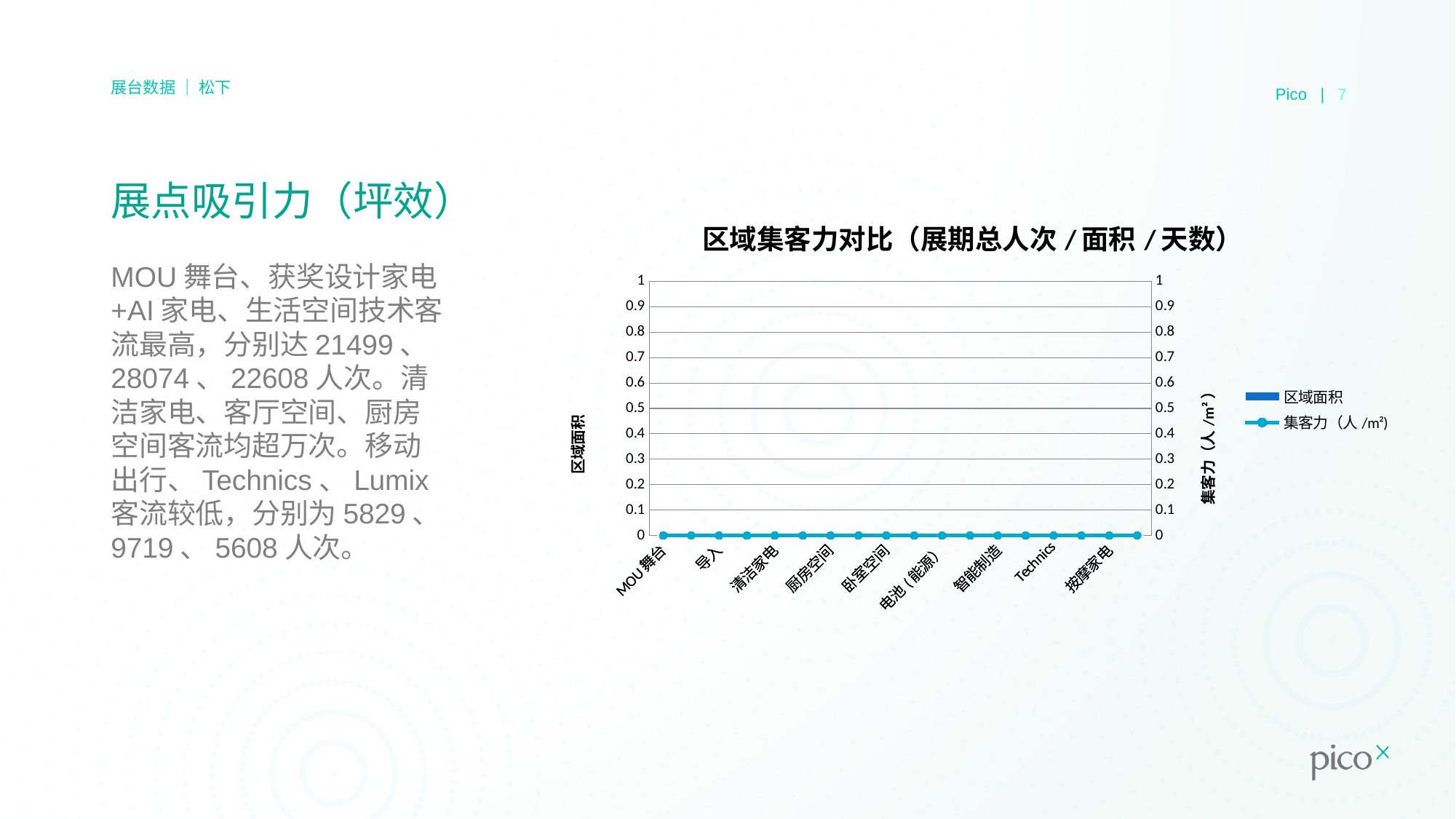

Pico   |
7
展台数据 ｜ 松下
# 展点吸引力（坪效）

### Chart: 区域集客力对比（展期总人次/面积/天数）

| Category |  |  |
|---|---|---|
| MOU舞台 | 0.0 | 0.0 |
| 获奖设计家电+AI家电 | 0.0 | 0.0 |
| 导入 | 0.0 | 0.0 |
| AI数据中心+店铺 | 0.0 | 0.0 |
| 清洁家电 | 0.0 | 0.0 |
| 客厅空间 | 0.0 | 0.0 |
| 厨房空间 | 0.0 | 0.0 |
| 卫浴空间 | 0.0 | 0.0 |
| 卧室空间 | 0.0 | 0.0 |
| 生活空间技术 | 0.0 | 0.0 |
| 电池(能源） | 0.0 | 0.0 |
| 移动出行 | 0.0 | 0.0 |
| 智能制造 | 0.0 | 0.0 |
| 自动门+车载元器件 | 0.0 | 0.0 |
| Technics | 0.0 | 0.0 |
| Lumix | 0.0 | 0.0 |
| 按摩家电 | 0.0 | 0.0 |
| 美健家电 | 0.0 | 0.0 |
MOU舞台、获奖设计家电+AI家电、生活空间技术客流最高，分别达21499、28074、22608人次。清洁家电、客厅空间、厨房空间客流均超万次。移动出行、Technics、Lumix客流较低，分别为5829、9719、5608人次。